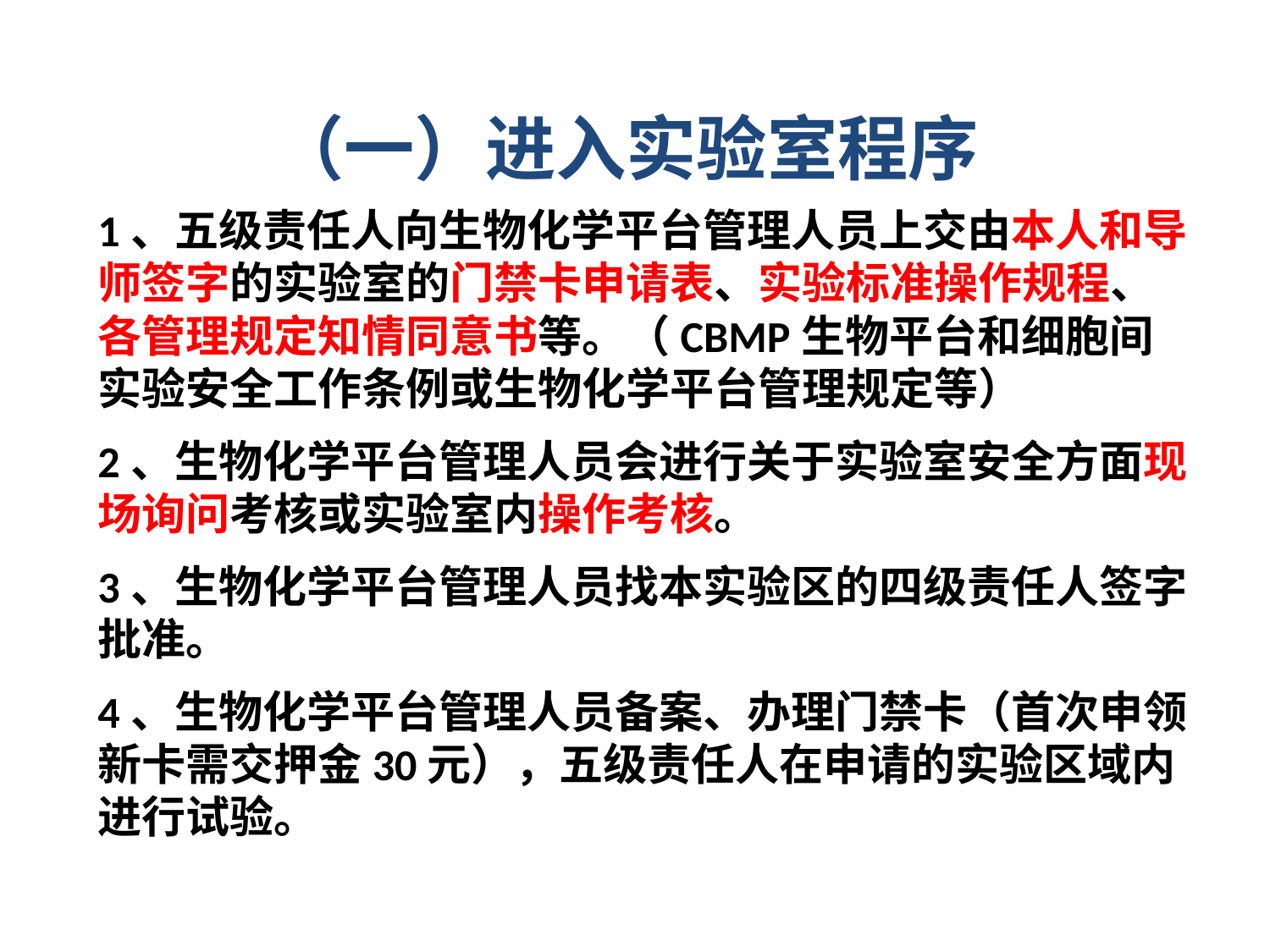

# （一）进入实验室程序
1、五级责任人向生物化学平台管理人员上交由本人和导师签字的实验室的门禁卡申请表、实验标准操作规程、各管理规定知情同意书等。（CBMP生物平台和细胞间实验安全工作条例或生物化学平台管理规定等）
2、生物化学平台管理人员会进行关于实验室安全方面现场询问考核或实验室内操作考核。
3、生物化学平台管理人员找本实验区的四级责任人签字批准。
4、生物化学平台管理人员备案、办理门禁卡（首次申领新卡需交押金30元），五级责任人在申请的实验区域内进行试验。